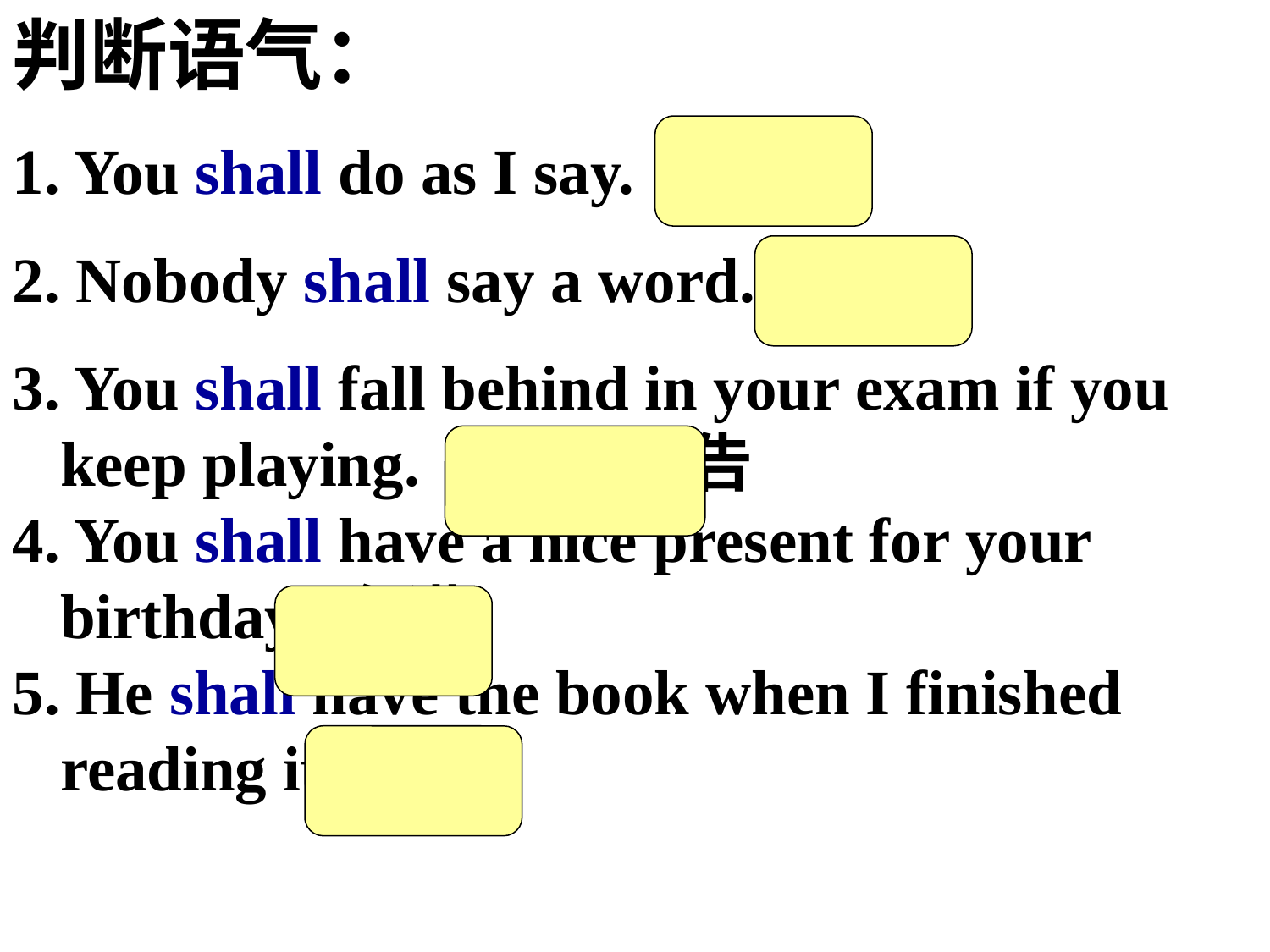

判断语气：
1. You shall do as I say. 命令
2. Nobody shall say a word. 命令
3. You shall fall behind in your exam if you keep playing. 告戒,警告
4. You shall have a nice present for your birthday. 允诺
5. He shall have the book when I finished reading it.  允诺